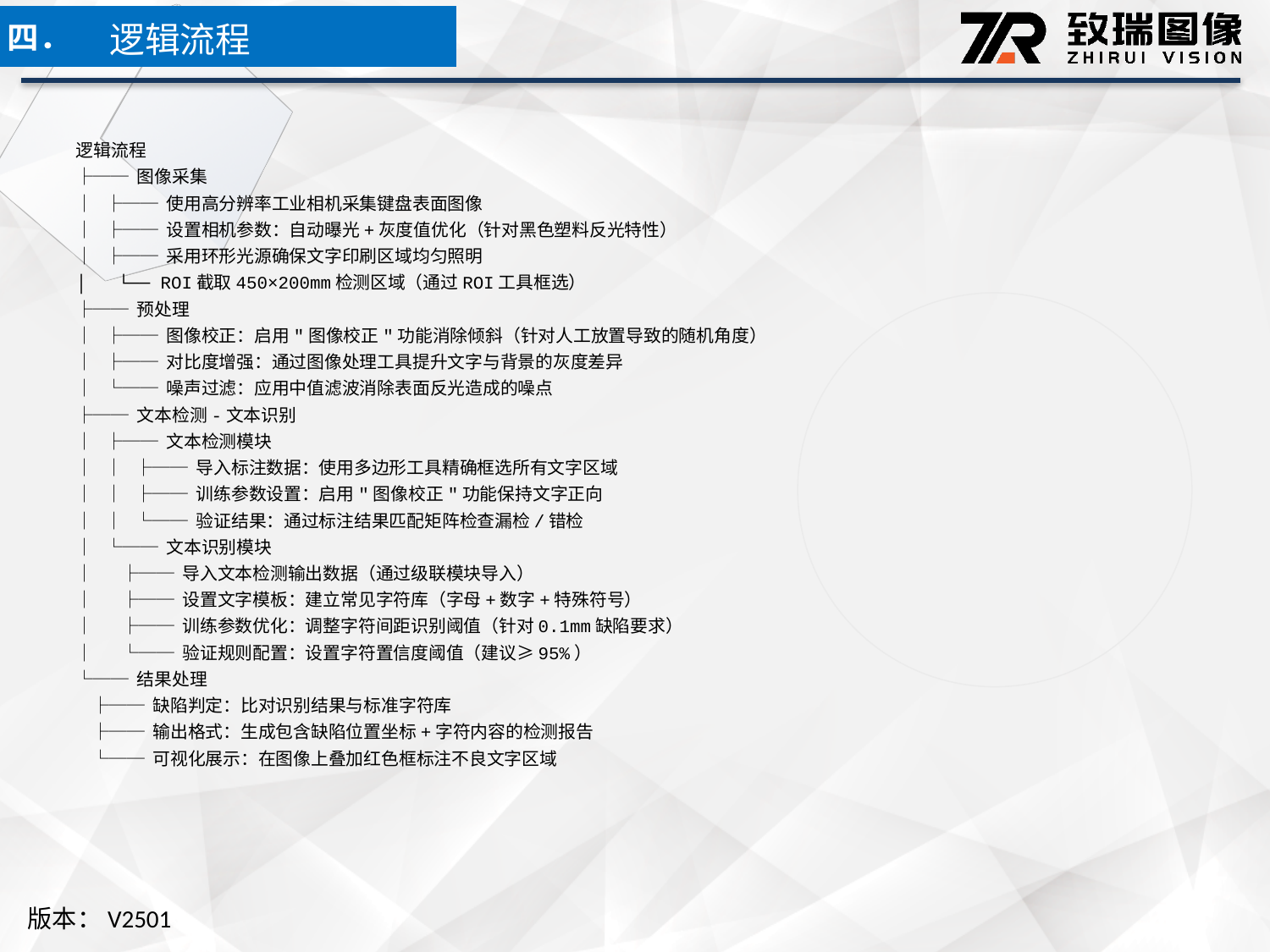

逻辑流程
四．

逻辑流程
├── 图像采集
│   ├── 使用高分辨率工业相机采集键盘表面图像
│   ├── 设置相机参数：自动曝光+灰度值优化（针对黑色塑料反光特性）
│   ├── 采用环形光源确保文字印刷区域均匀照明
│   └── ROI截取450×200mm检测区域（通过ROI工具框选）
├── 预处理
│   ├── 图像校正：启用"图像校正"功能消除倾斜（针对人工放置导致的随机角度）
│   ├── 对比度增强：通过图像处理工具提升文字与背景的灰度差异
│   └── 噪声过滤：应用中值滤波消除表面反光造成的噪点
├── 文本检测-文本识别
│   ├── 文本检测模块
│   │   ├── 导入标注数据：使用多边形工具精确框选所有文字区域
│   │   ├── 训练参数设置：启用"图像校正"功能保持文字正向
│   │   └── 验证结果：通过标注结果匹配矩阵检查漏检/错检
│   └── 文本识别模块
│       ├── 导入文本检测输出数据（通过级联模块导入）
│       ├── 设置文字模板：建立常见字符库（字母+数字+特殊符号）
│       ├── 训练参数优化：调整字符间距识别阈值（针对0.1mm缺陷要求）
│       └── 验证规则配置：设置字符置信度阈值（建议≥95%）
└── 结果处理
    ├── 缺陷判定：比对识别结果与标准字符库
    ├── 输出格式：生成包含缺陷位置坐标+字符内容的检测报告
    └── 可视化展示：在图像上叠加红色框标注不良文字区域